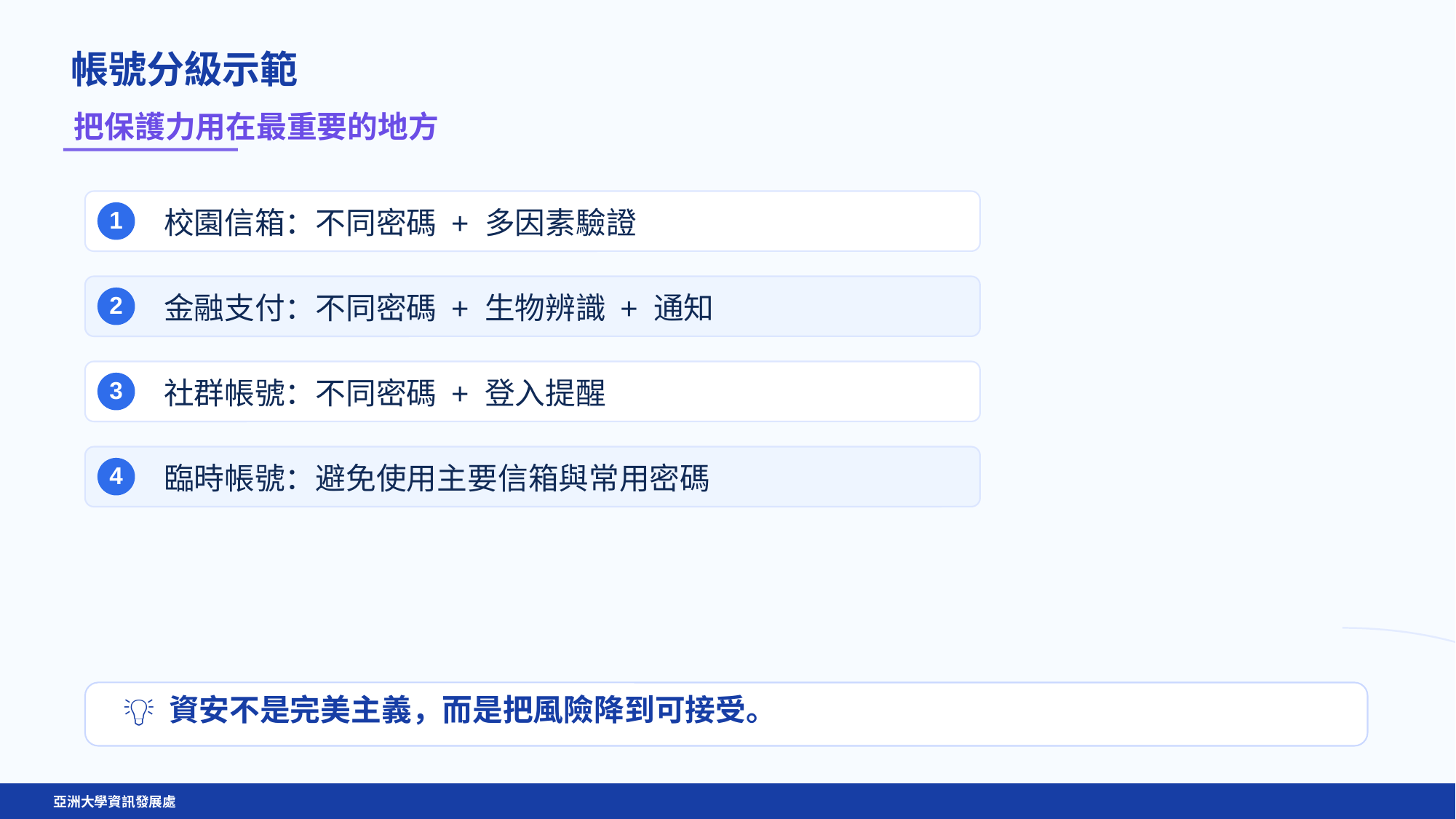

帳號分級示範
把保護力用在最重要的地方

校園信箱：不同密碼 + 多因素驗證
1

金融支付：不同密碼 + 生物辨識 + 通知
2

社群帳號：不同密碼 + 登入提醒
3

臨時帳號：避免使用主要信箱與常用密碼
4

💡 資安不是完美主義，而是把風險降到可接受。

亞洲大學資訊發展處